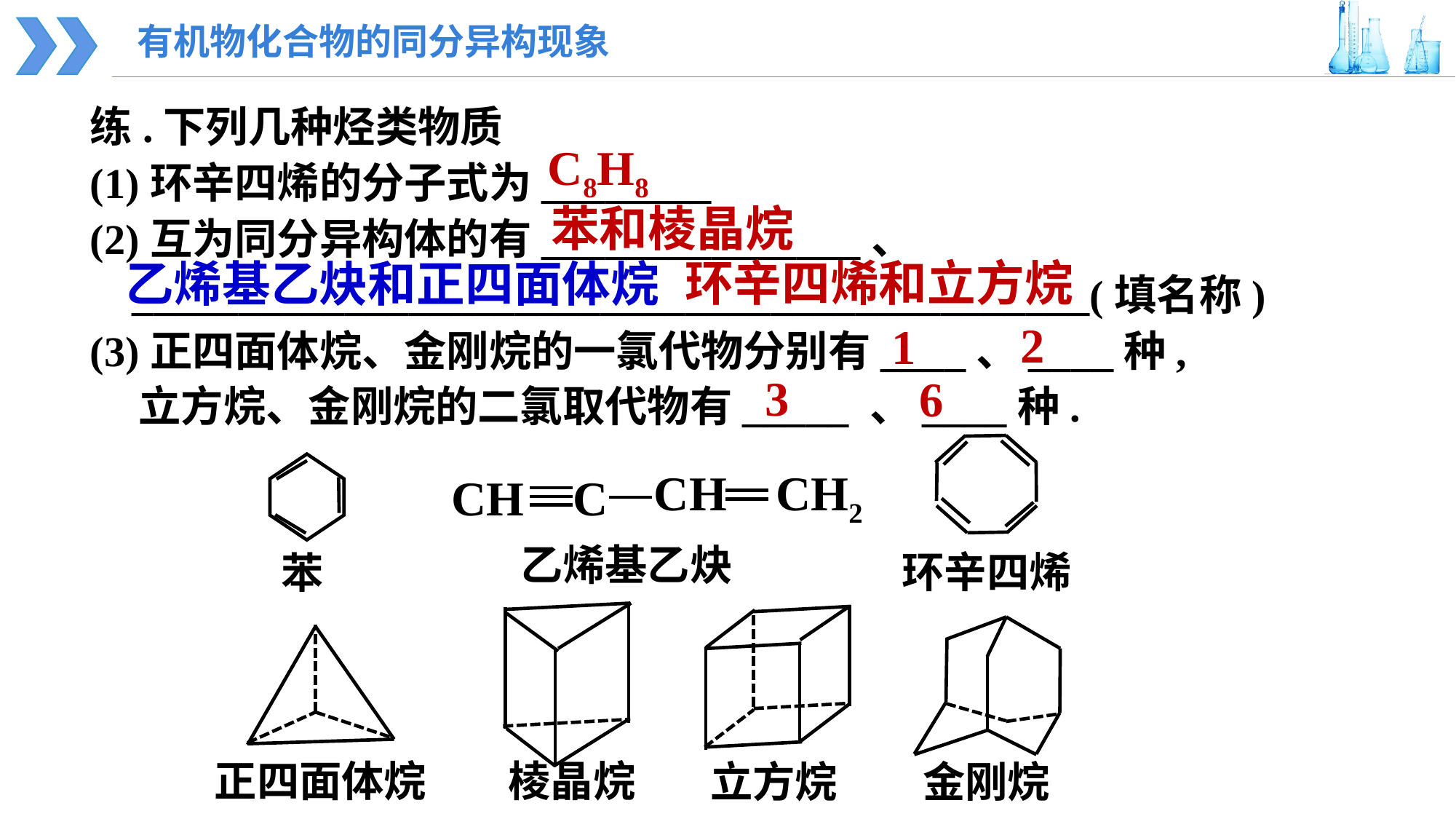

有机物化合物的同分异构现象
练.下列几种烃类物质
(1)环辛四烯的分子式为________
(2)互为同分异构体的有_______________、
    _____________________________________________(填名称)
(3)正四面体烷、金刚烷的一氯代物分别有____、____种,
    立方烷、金刚烷的二氯取代物有_____ 、____种.
C8H8
苯和棱晶烷
环辛四烯和立方烷
乙烯基乙炔和正四面体烷
2
1
3
6
环辛四烯

苯
CH    CH2
CH    C
乙烯基乙炔
棱晶烷
立方烷
金刚烷
正四面体烷